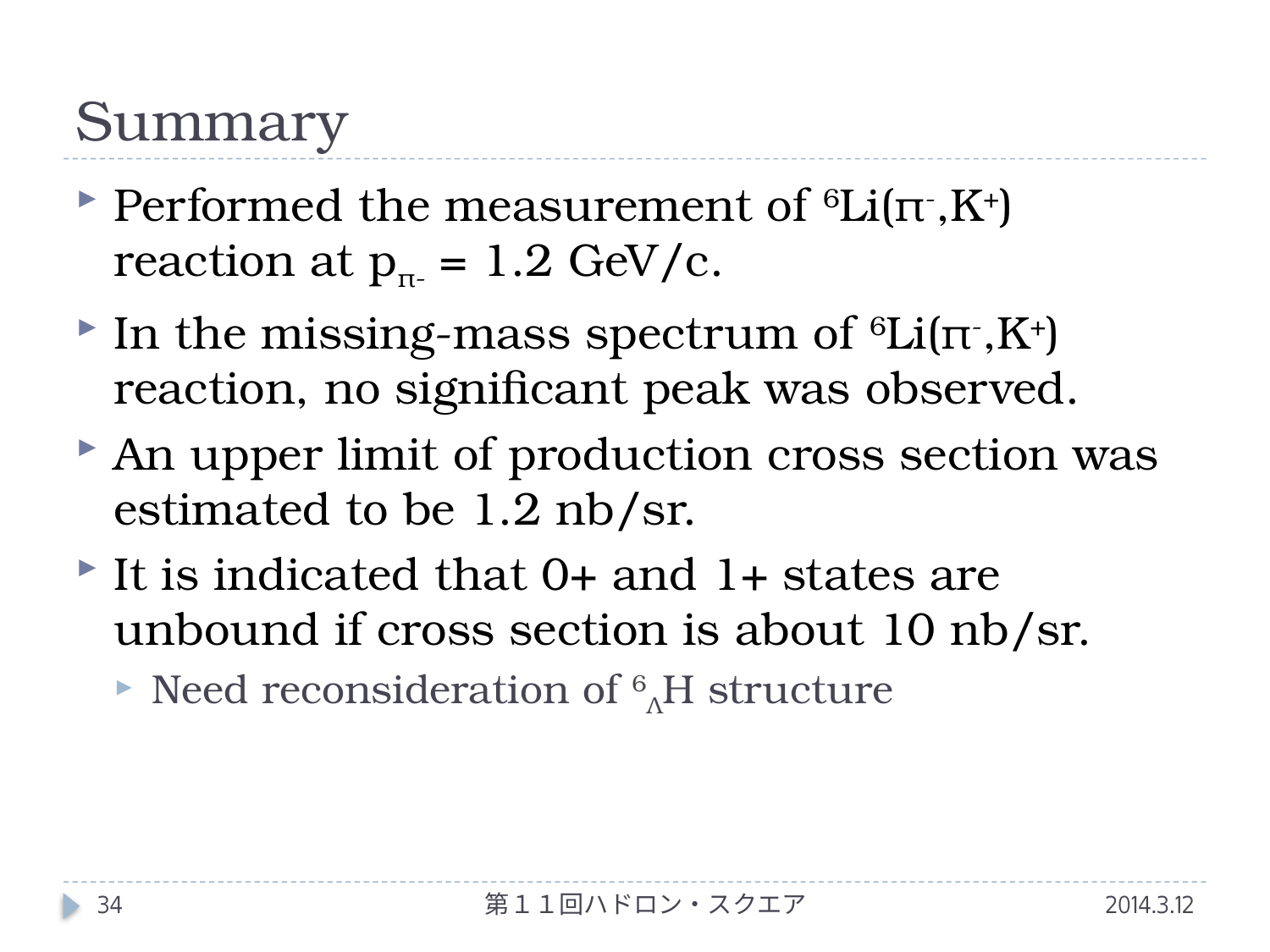

# Summary
Performed the measurement of 6Li(π-,K+) reaction at pπ- = 1.2 GeV/c.
In the missing-mass spectrum of 6Li(π-,K+) reaction, no significant peak was observed.
An upper limit of production cross section was estimated to be 1.2 nb/sr.
It is indicated that 0+ and 1+ states are unbound if cross section is about 10 nb/sr.
Need reconsideration of 6ΛH structure
34
第１１回ハドロン・スクエア
2014.3.12